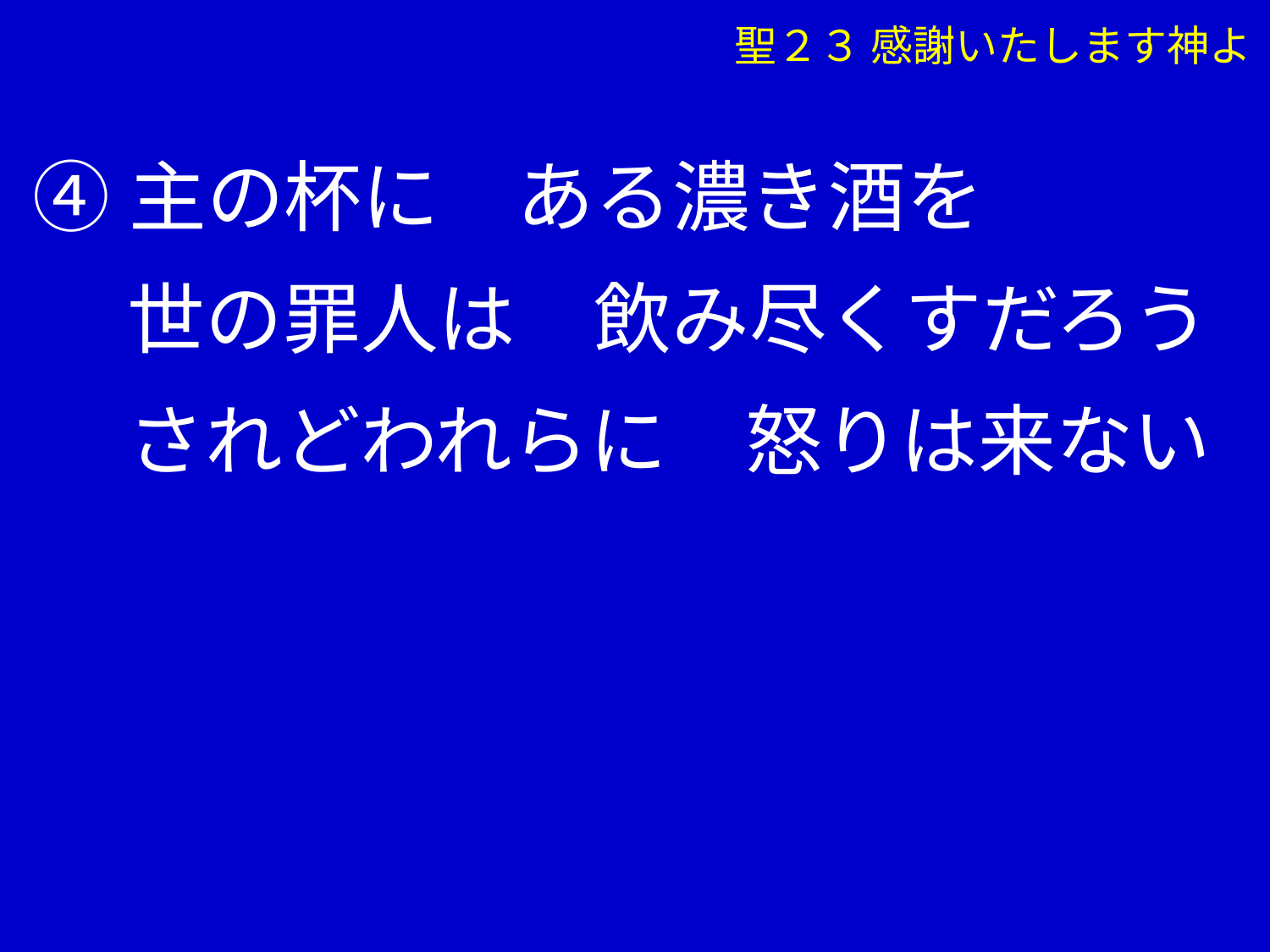

聖２３ 感謝いたします神よ
④主の杯に　ある濃き酒を
　 世の罪人は　飲み尽くすだろう
　 されどわれらに　怒りは来ない